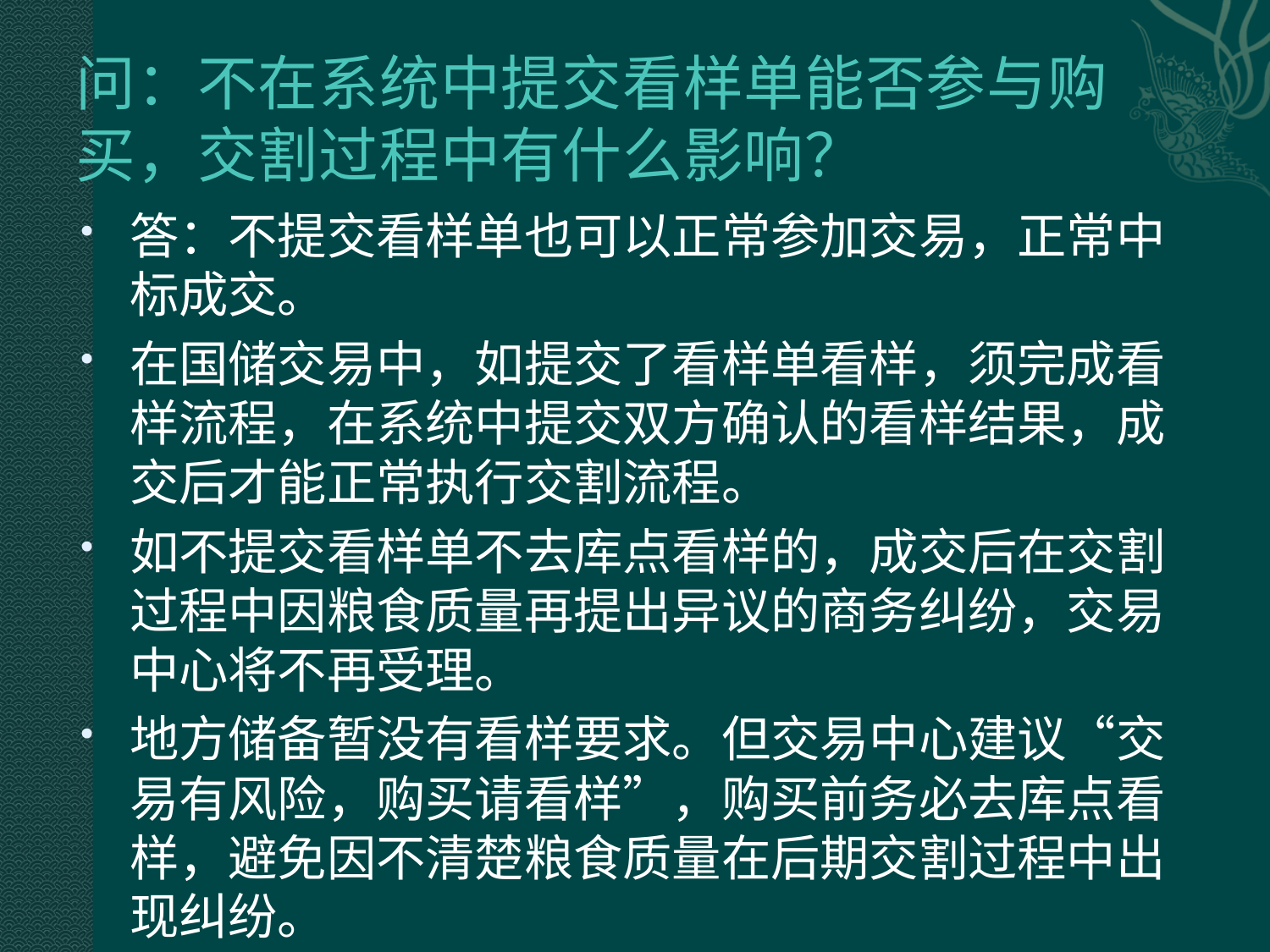

# 问：不在系统中提交看样单能否参与购买，交割过程中有什么影响？
答：不提交看样单也可以正常参加交易，正常中标成交。
在国储交易中，如提交了看样单看样，须完成看样流程，在系统中提交双方确认的看样结果，成交后才能正常执行交割流程。
如不提交看样单不去库点看样的，成交后在交割过程中因粮食质量再提出异议的商务纠纷，交易中心将不再受理。
地方储备暂没有看样要求。但交易中心建议“交易有风险，购买请看样”，购买前务必去库点看样，避免因不清楚粮食质量在后期交割过程中出现纠纷。